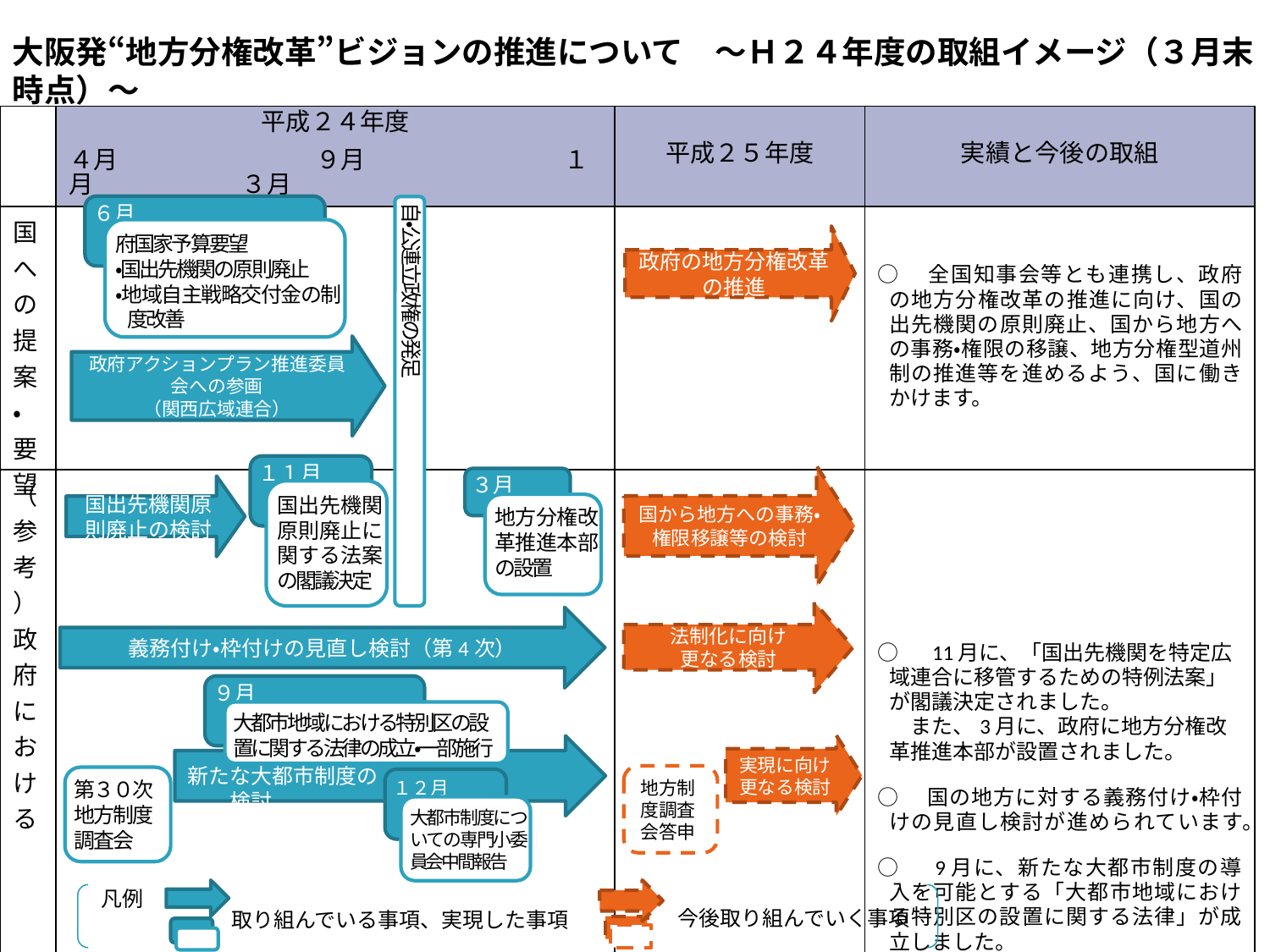

大阪発“地方分権改革”ビジョンの推進について　～Ｈ２４年度の取組イメージ（３月末時点）～
|  | 平成２４年度 | 平成２５年度 | 実績と今後の取組 |
| --- | --- | --- | --- |
|  | ４月　　　　　　　　９月　　　　　　　　１月　　　　　　３月 |  |  |
| 国への提案・要望 |  |  | ○　全国知事会等とも連携し、政府の地方分権改革の推進に向け、国の出先機関の原則廃止、国から地方への事務・権限の移譲、地方分権型道州制の推進等を進めるよう、国に働きかけます。 |
| （参考）政府における 　　　　　　　地方分権の取組状況 |  |  | ○　11月に、「国出先機関を特定広域連合に移管するための特例法案」が閣議決定されました。 　また、3月に、政府に地方分権改革推進本部が設置されました。 ○　国の地方に対する義務付け・枠付けの見直し検討が進められています。 ○　9月に、新たな大都市制度の導入を可能とする「大都市地域における特別区の設置に関する法律」が成立しました。 　　また、第３０次地方制度調査会において、大都市制度の検討が進められ、１２月に「大都市制度についての専門小委員会中間報告」が取りまとめられました。 |
６月
自・公連立政権の発足
府国家予算要望
・国出先機関の原則廃止
・地域自主戦略交付金の制度改善

政府の地方分権改革の推進
政府アクションプラン推進委員会への参画
（関西広域連合）
１１月
国から地方への事務・権限移譲等の検討
３月
国出先機関原則廃止の検討
国出先機関原則廃止に関する法案の閣議決定

地方分権改革推進本部の設置
法制化に向け
更なる検討
義務付け・枠付けの見直し検討（第4次）
９月
大都市地域における特別区の設置に関する法律の成立・一部施行
実現に向け
更なる検討

新たな大都市制度の　　　　　　　　　　検討
地方制度調査会答申
第３０次地方制度調査会
１２月
大都市制度についての専門小委員会中間報告

凡例

今後取り組んでいく事項
取り組んでいる事項、実現した事項